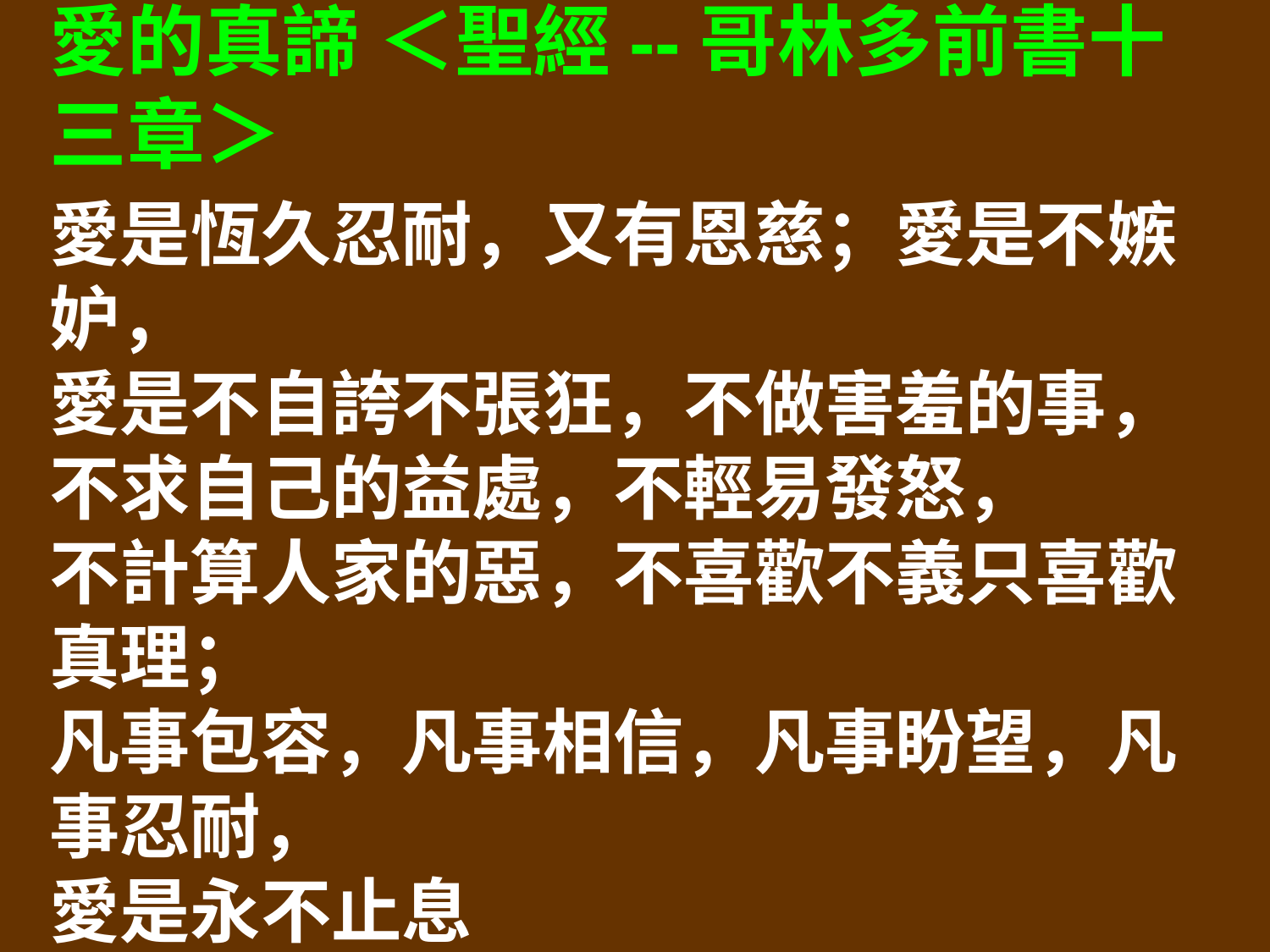

愛的真諦 ＜聖經--哥林多前書十三章＞
愛是恆久忍耐，又有恩慈；愛是不嫉妒，
愛是不自誇不張狂，不做害羞的事，
不求自己的益處，不輕易發怒，
不計算人家的惡，不喜歡不義只喜歡真理；
凡事包容，凡事相信，凡事盼望，凡事忍耐，
愛是永不止息